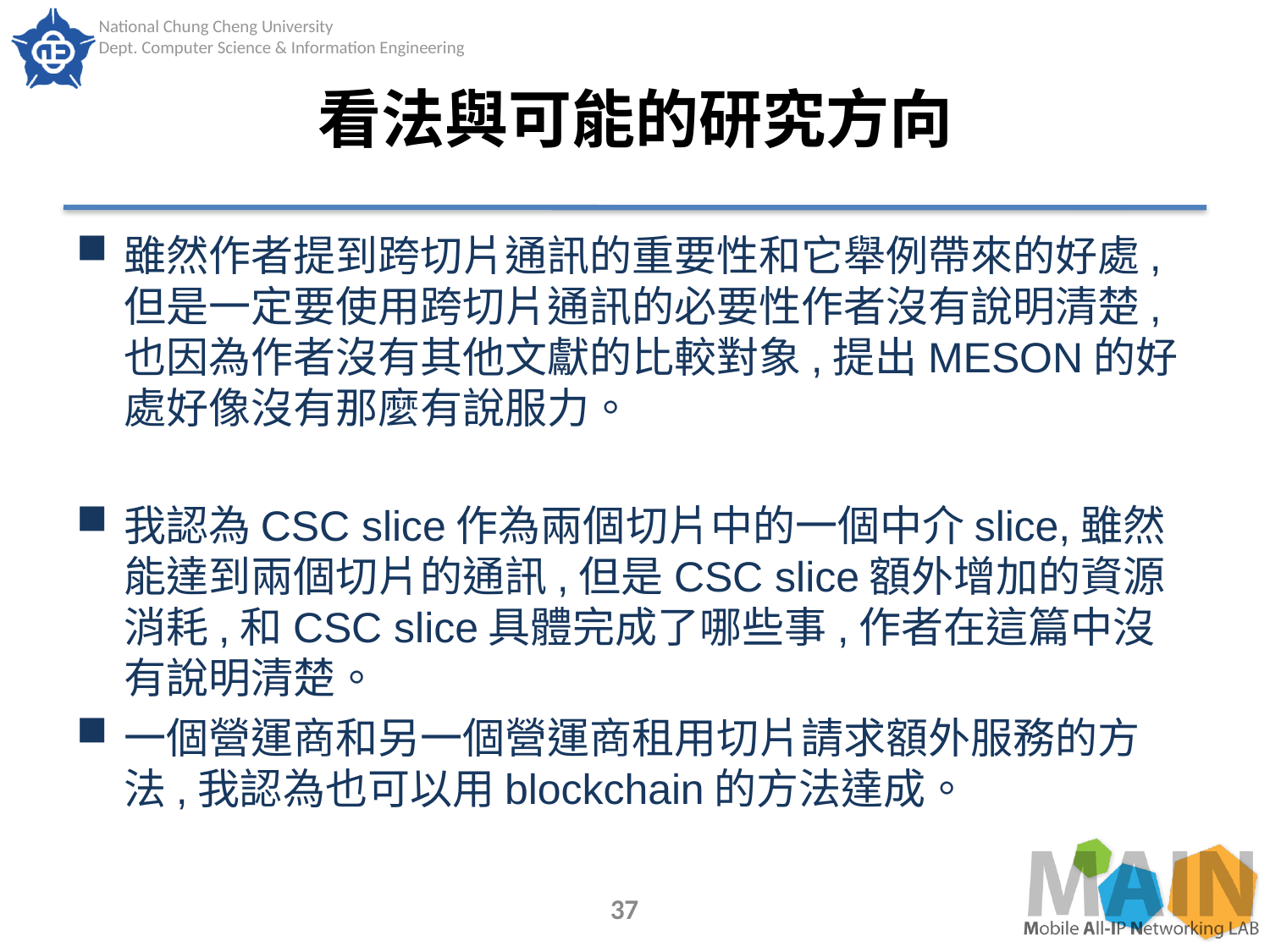

# 看法與可能的研究方向
雖然作者提到跨切片通訊的重要性和它舉例帶來的好處,但是一定要使用跨切片通訊的必要性作者沒有說明清楚,也因為作者沒有其他文獻的比較對象,提出MESON的好處好像沒有那麼有說服力。

我認為CSC slice作為兩個切片中的一個中介slice,雖然能達到兩個切片的通訊,但是CSC slice額外增加的資源消耗,和CSC slice具體完成了哪些事,作者在這篇中沒有說明清楚。
一個營運商和另一個營運商租用切片請求額外服務的方法,我認為也可以用blockchain的方法達成。
37